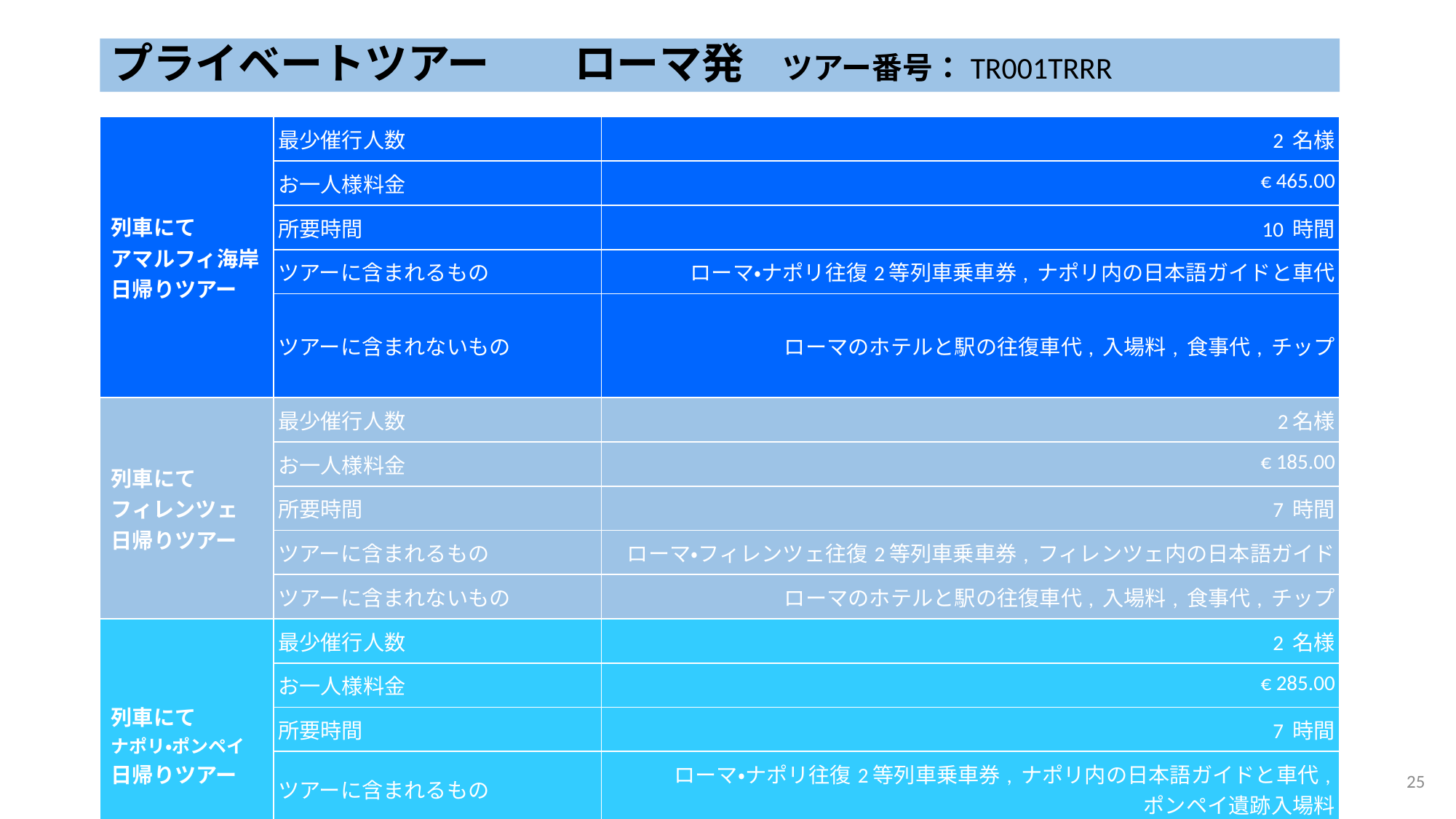

# プライベートツアー　　ローマ発    ツアー番号：TR001TRRR
| 列車にて アマルフィ海岸日帰りツアー | 最少催行人数 | 2 名様 |
| --- | --- | --- |
|  | お一人様料金 | € 465.00 |
|  | 所要時間 | 10 時間 |
|  | ツアーに含まれるもの | ローマ・ナポリ往復2等列車乗車券, ナポリ内の日本語ガイドと車代 |
|  | ツアーに含まれないもの | ローマのホテルと駅の往復車代, 入場料, 食事代, チップ |
| 列車にて フィレンツェ 日帰りツアー | 最少催行人数 | 2名様 |
|  | お一人様料金 | € 185.00 |
|  | 所要時間 | 7 時間 |
|  | ツアーに含まれるもの | ローマ・フィレンツェ往復2等列車乗車券, フィレンツェ内の日本語ガイド |
|  | ツアーに含まれないもの | ローマのホテルと駅の往復車代, 入場料, 食事代, チップ |
| 列車にて ナポリ・ポンペイ 日帰りツアー | 最少催行人数 | 2 名様 |
|  | お一人様料金 | € 285.00 |
|  | 所要時間 | 7 時間 |
|  | ツアーに含まれるもの | ローマ・ナポリ往復2等列車乗車券, ナポリ内の日本語ガイドと車代, ポンペイ遺跡入場料 |
|  | ツアーに含まれないもの | ローマのホテルと駅の往復車代, 食事代, チップ |
25